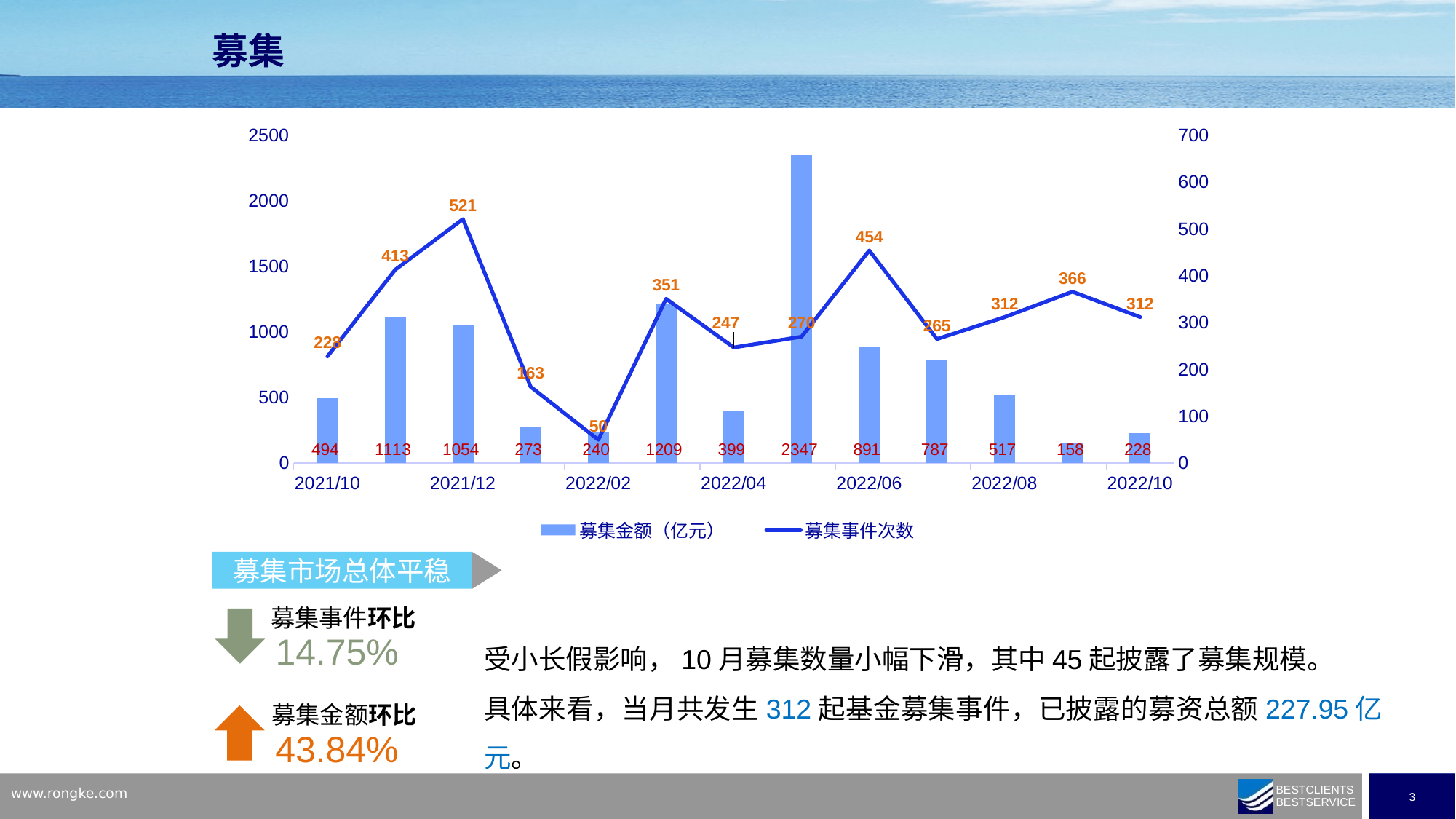

募集

### Chart

| Category | 募集金额（亿元） | 募集事件次数 |
|---|---|---|
| 44835 | 227.95 | 312.0 |
| 44805 | 158.48 | 366.0 |
| 44774 | 516.85 | 312.0 |
| 44743 | 787.05 | 265.0 |
| 44713 | 891.17 | 454.0 |
| 44682 | 2346.7 | 270.0 |
| 44652 | 398.86 | 247.0 |
| 44621 | 1208.9 | 351.0 |
| 44593 | 239.56 | 50.0 |
| 44562 | 272.56 | 163.0 |
| 44531 | 1053.56 | 521.0 |
| 44501 | 1112.655 | 413.0 |
| 44470 | 493.77 | 228.0 |
募集市场总体平稳

募集事件环比

受小长假影响，10月募集数量小幅下滑，其中45起披露了募集规模。
具体来看，当月共发生312起基金募集事件，已披露的募资总额227.95亿元。
14.75%
募集金额环比

43.84%